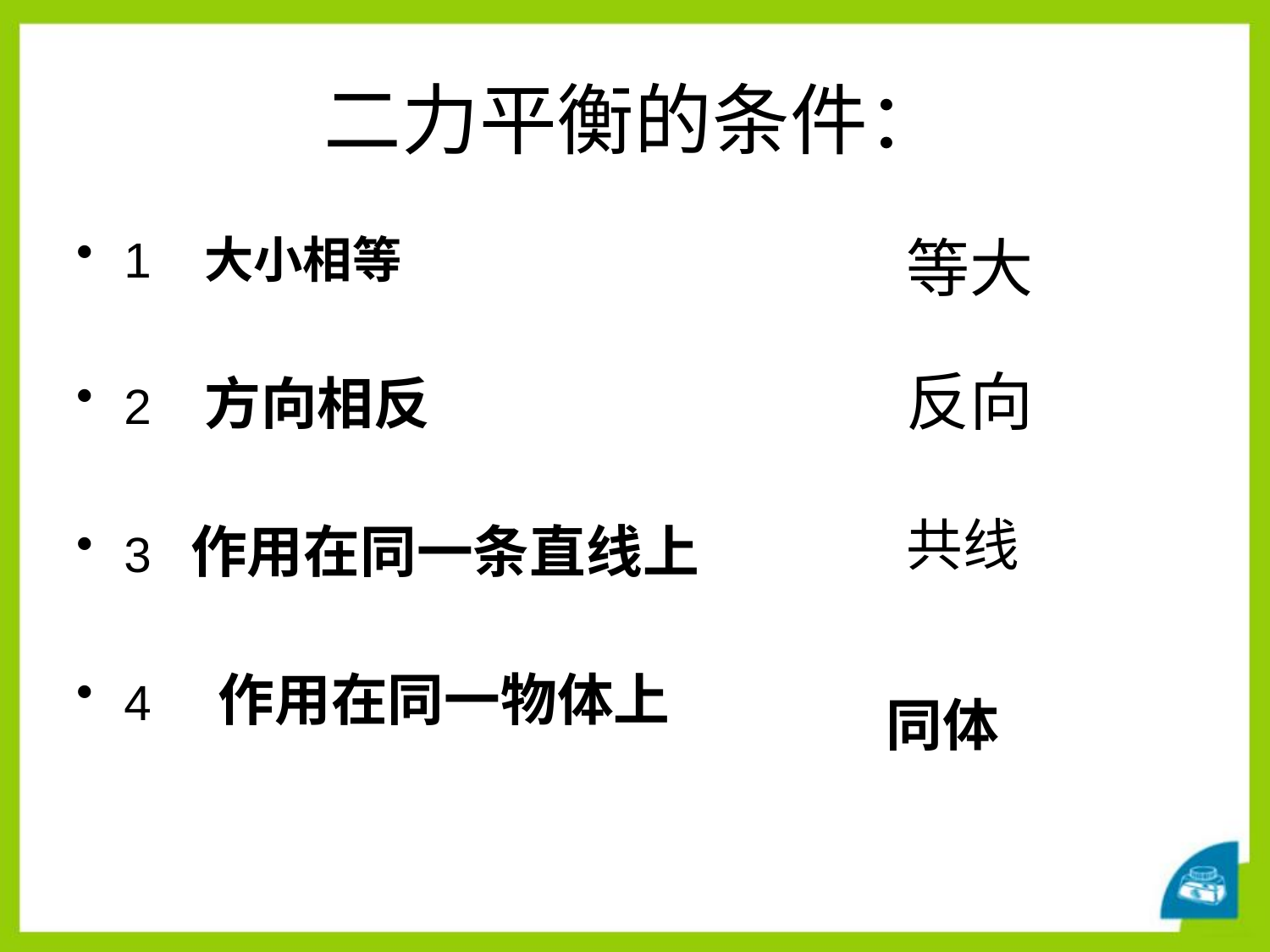

# 二力平衡的条件：
1   大小相等

2   方向相反

3  作用在同一条直线上

4    作用在同一物体上
等大
反向
共线
同体